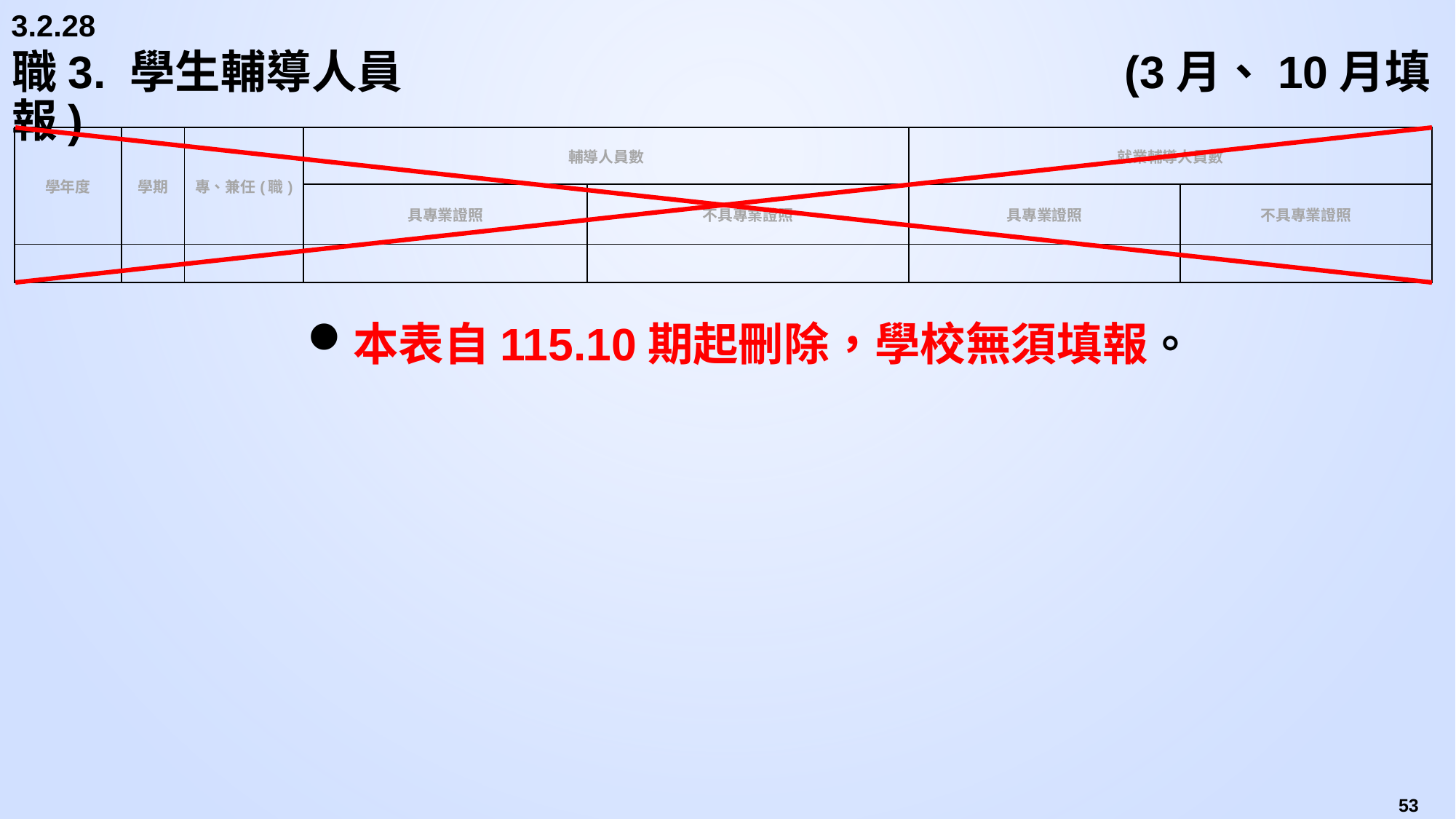

3.2.28
# 職3. 學生輔導人員				    			 (3月、10月填報)
| 學年度 | 學期 | 專、兼任(職) | 輔導人員數 |  | 就業輔導人員數 |  |
| --- | --- | --- | --- | --- | --- | --- |
|  |  |  | 具專業證照 | 不具專業證照 | 具專業證照 | 不具專業證照 |
|  |  |  |  |  |  |  |
本表自115.10期起刪除，學校無須填報。